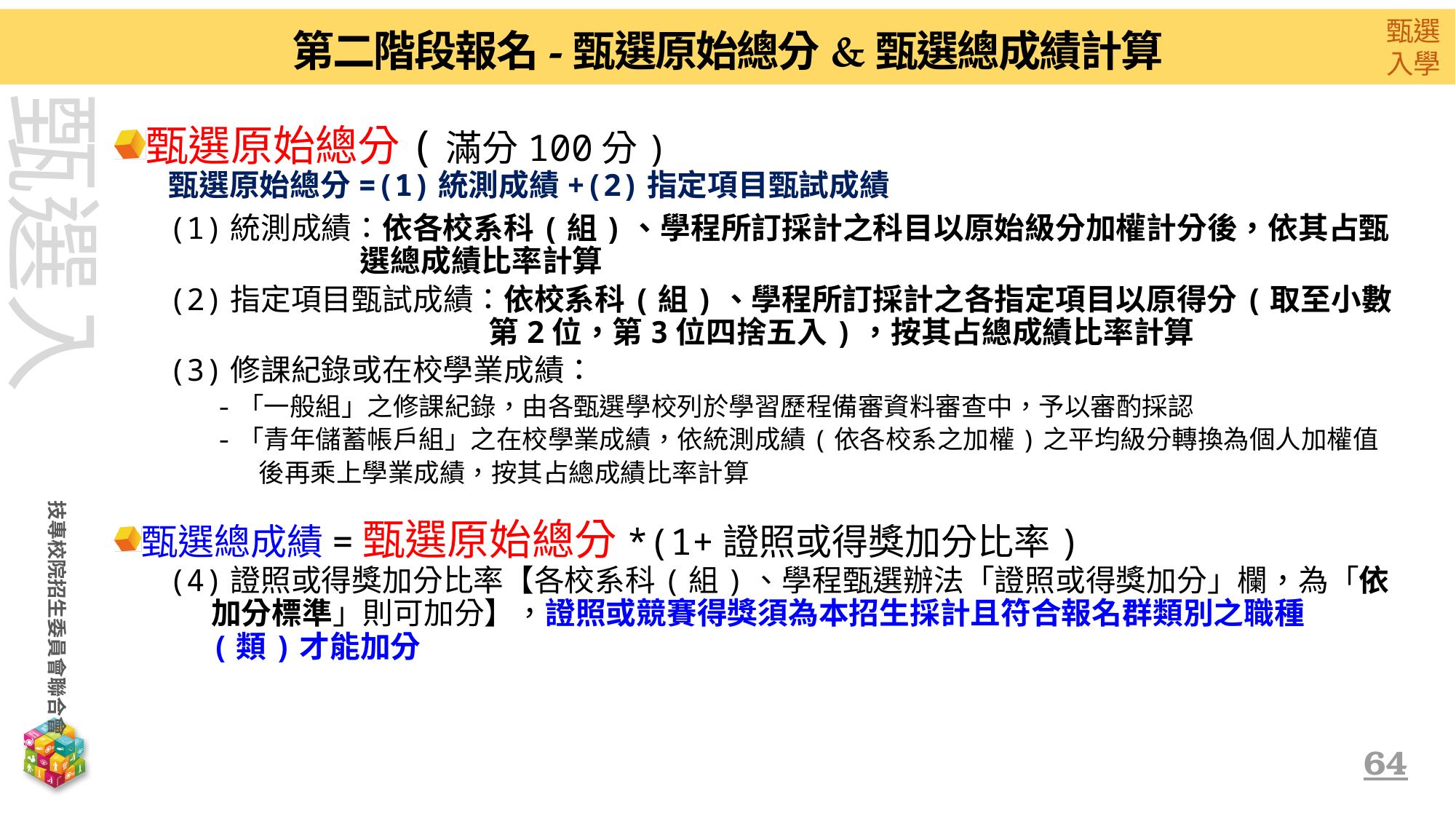

第二階段報名-甄選原始總分&甄選總成績計算
甄選原始總分(滿分100分)
甄選原始總分=(1)統測成績+(2)指定項目甄試成績
(1)統測成績：依各校系科(組)、學程所訂採計之科目以原始級分加權計分後，依其占甄選總成績比率計算
(2)指定項目甄試成績：依校系科(組)、學程所訂採計之各指定項目以原得分(取至小數第2位，第3位四捨五入)，按其占總成績比率計算
(3)修課紀錄或在校學業成績：
-「一般組」之修課紀錄，由各甄選學校列於學習歷程備審資料審查中，予以審酌採認
-「青年儲蓄帳戶組」之在校學業成績，依統測成績(依各校系之加權)之平均級分轉換為個人加權值後再乘上學業成績，按其占總成績比率計算
甄選總成績=甄選原始總分*(1+證照或得獎加分比率)
(4)證照或得獎加分比率【各校系科(組)、學程甄選辦法「證照或得獎加分」欄，為「依加分標準」則可加分】，證照或競賽得獎須為本招生採計且符合報名群類別之職種(類)才能加分

64